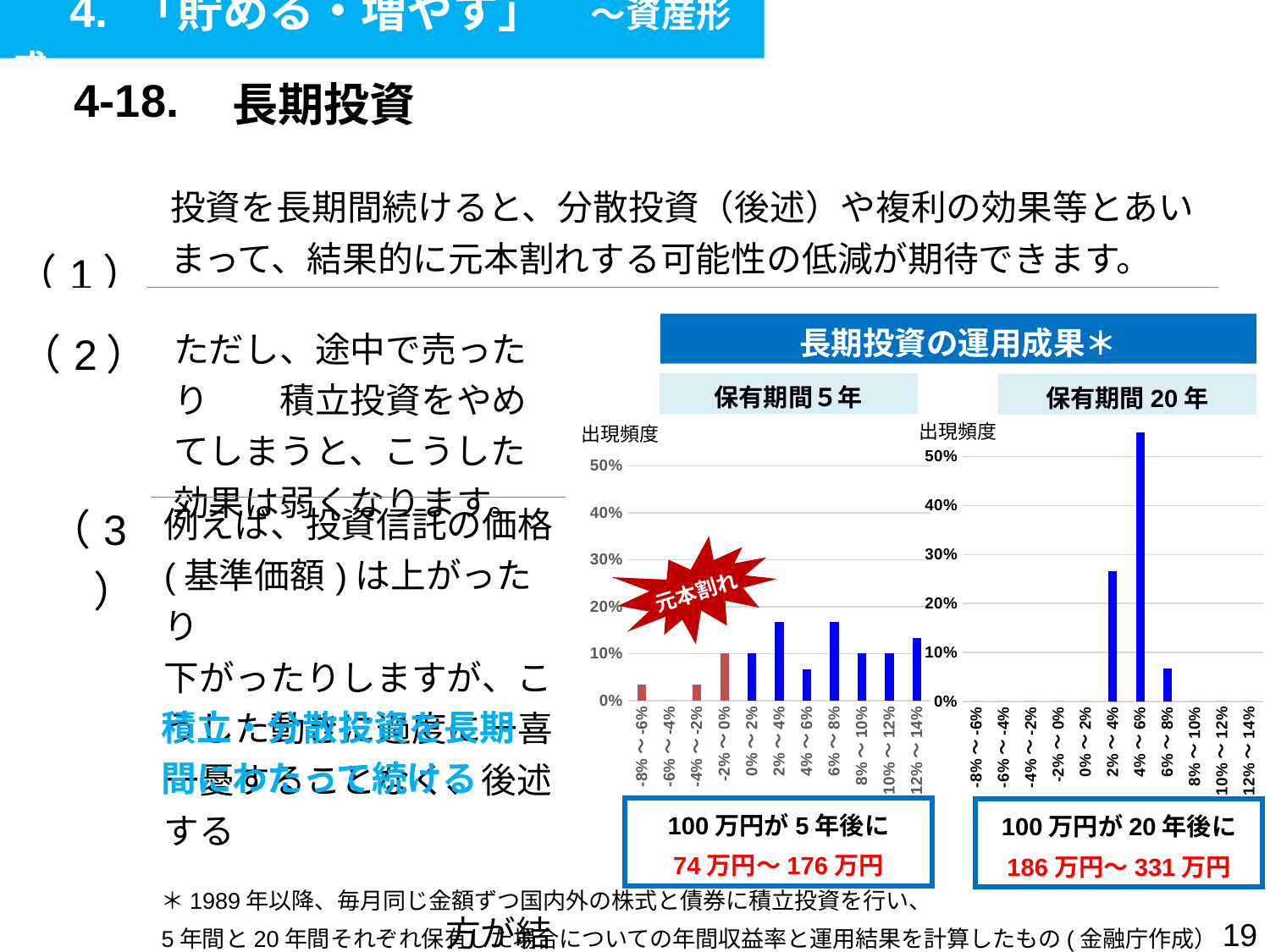

4. 「貯める・増やす」　～資産形成
| 4-18. | 長期投資 |
| --- | --- |
| （1） | 投資を長期間続けると、分散投資（後述）や複利の効果等とあいまって、結果的に元本割れする可能性の低減が期待できます。 |
| --- | --- |
|  |  |
長期投資の運用成果＊
| （2） | ただし、途中で売ったり　　積立投資をやめてしまうと、こうした効果は弱くなります。 |
| --- | --- |
|  |  |
保有期間５年
保有期間20年
出現頻度
出現頻度

### Chart

| Category |  |
|---|---|
| -8%～-6% | 0.0 |
| -6%～-4% | 0.0 |
| -4%～-2% | 0.0 |
| -2%～0% | 0.0 |
| 0%～2% | 0.0 |
| 2%～4% | 0.26666666666666666 |
| 4%～6% | 0.6666666666666666 |
| 6%～8% | 0.06666666666666667 |
| 8%～10% | 0.0 |
| 10%～12% | 0.0 |
| 12%～14% | 0.0 |

### Chart

| Category |  |
|---|---|
| -8%～-6% | 0.03333333333333333 |
| -6%～-4% | 0.0 |
| -4%～-2% | 0.03333333333333333 |
| -2%～0% | 0.1 |
| 0%～2% | 0.1 |
| 2%～4% | 0.16666666666666666 |
| 4%～6% | 0.06666666666666667 |
| 6%～8% | 0.16666666666666666 |
| 8%～10% | 0.1 |
| 10%～12% | 0.1 |
| 12%～14% | 0.13333333333333333 |
| （3） | 例えば、投資信託の価格 (基準価額)は上がったり 下がったりしますが、こうした動きに過度に一喜一憂することなく、後述する 積立・分散投資を長期間にわたって続ける方が結果的にパフォーマンスが上がるのが過去の実績です。 |
| --- | --- |
|  |  |
元本割れ
積立・分散投資を長期間にわたって続ける
100万円が5年後に
74万円～176万円
100万円が20年後に
186万円～331万円
＊1989年以降、毎月同じ金額ずつ国内外の株式と債券に積立投資を行い、
5年間と20年間それぞれ保有した場合についての年間収益率と運用結果を計算したもの(金融庁作成）

19